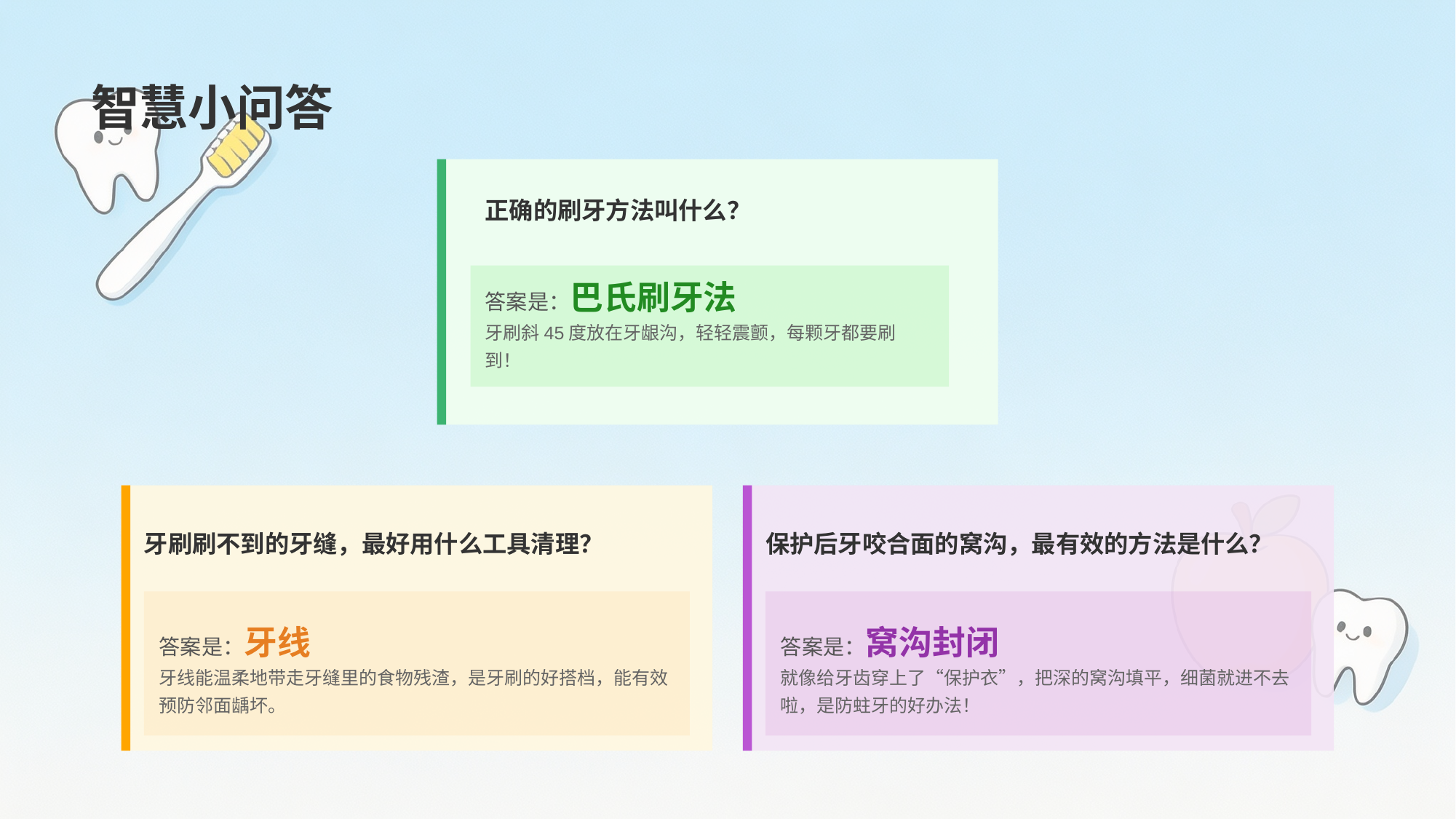

智慧小问答

正确的刷牙方法叫什么？

答案是：巴氏刷牙法
牙刷斜45度放在牙龈沟，轻轻震颤，每颗牙都要刷到！

牙刷刷不到的牙缝，最好用什么工具清理？
保护后牙咬合面的窝沟，最有效的方法是什么？

答案是：牙线
牙线能温柔地带走牙缝里的食物残渣，是牙刷的好搭档，能有效预防邻面龋坏。
答案是：窝沟封闭
就像给牙齿穿上了“保护衣”，把深的窝沟填平，细菌就进不去啦，是防蛀牙的好办法！